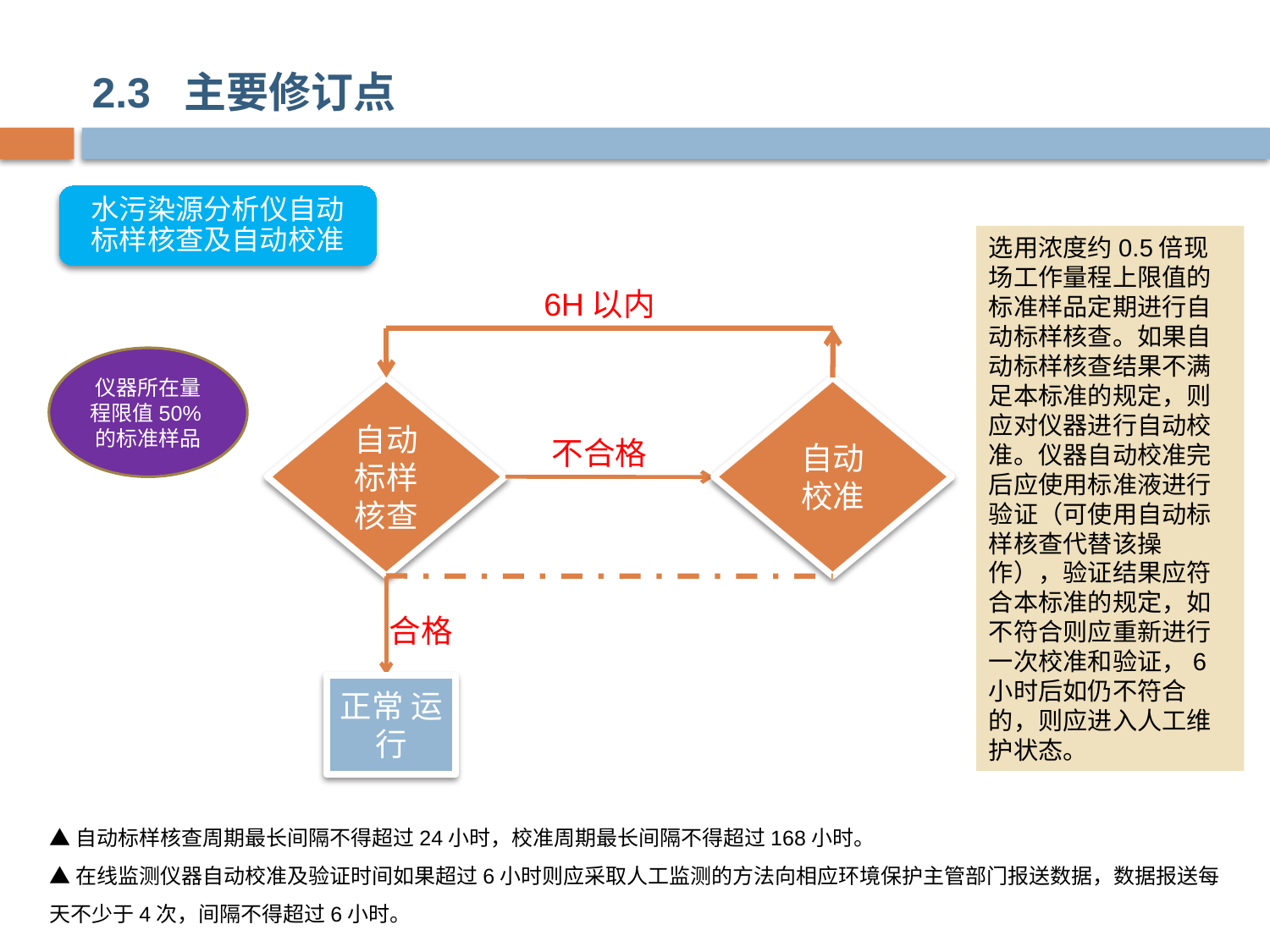

2.3  主要修订点

水污染源分析仪自动标样核查及自动校准
选用浓度约0.5倍现场工作量程上限值的标准样品定期进行自动标样核查。如果自动标样核查结果不满足本标准的规定，则应对仪器进行自动校准。仪器自动校准完后应使用标准液进行验证（可使用自动标样核查代替该操作），验证结果应符合本标准的规定，如不符合则应重新进行一次校准和验证，6小时后如仍不符合的，则应进入人工维护状态。
6H以内

仪器所在量程限值50%的标准样品

自动标样核查
自动校准
不合格
合格
正常 运行
▲自动标样核查周期最长间隔不得超过24小时，校准周期最长间隔不得超过168小时。
▲在线监测仪器自动校准及验证时间如果超过6小时则应采取人工监测的方法向相应环境保护主管部门报送数据，数据报送每天不少于4次，间隔不得超过6小时。
23